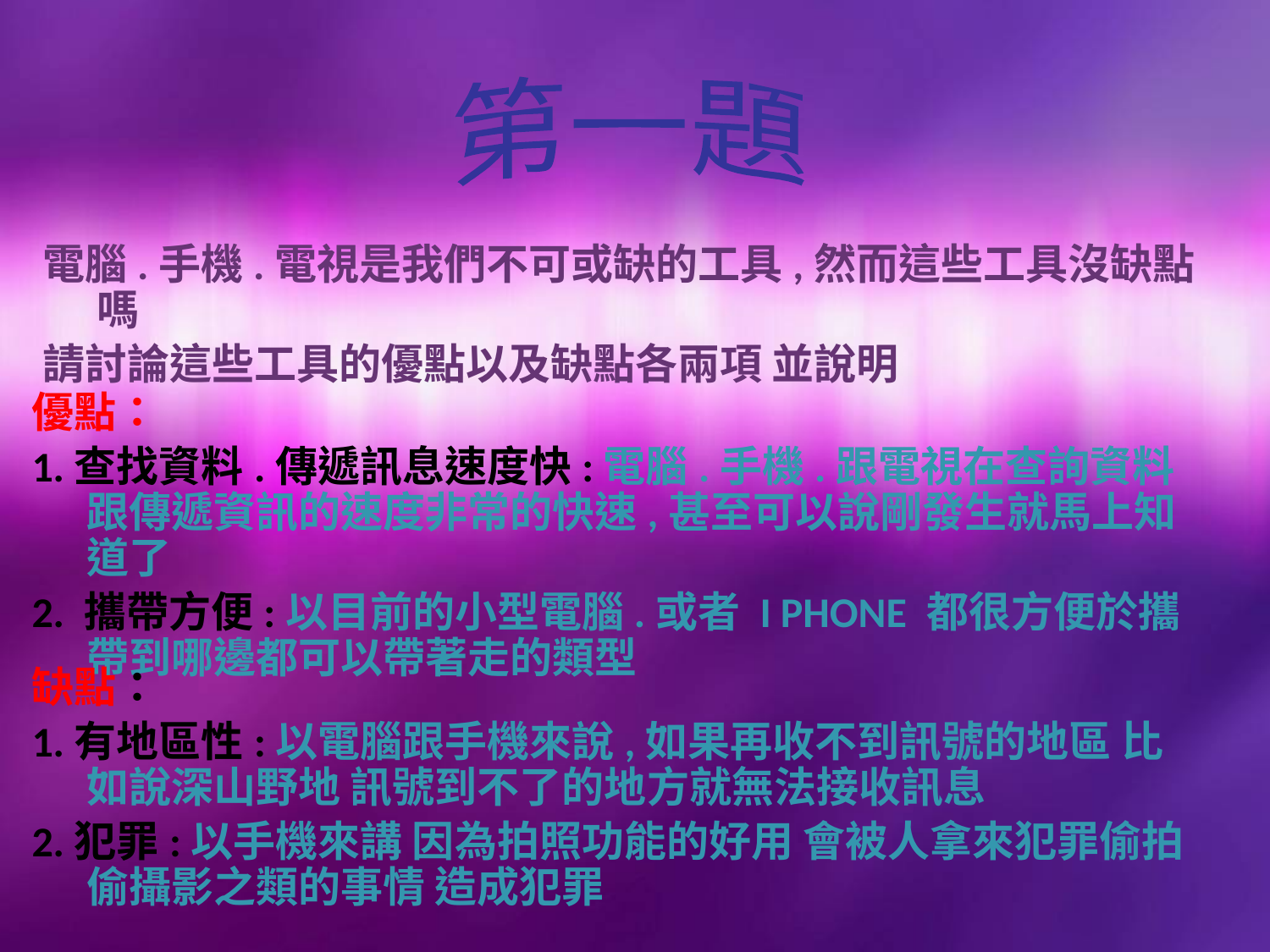

第一題
電腦.手機.電視是我們不可或缺的工具,然而這些工具沒缺點嗎
請討論這些工具的優點以及缺點各兩項 並說明
優點：
1.查找資料.傳遞訊息速度快:電腦.手機.跟電視在查詢資料跟傳遞資訊的速度非常的快速,甚至可以說剛發生就馬上知道了
2. 攜帶方便:以目前的小型電腦.或者 I PHONE 都很方便於攜帶到哪邊都可以帶著走的類型
缺點：
1.有地區性:以電腦跟手機來說,如果再收不到訊號的地區 比如說深山野地 訊號到不了的地方就無法接收訊息
2.犯罪:以手機來講 因為拍照功能的好用 會被人拿來犯罪偷拍偷攝影之類的事情 造成犯罪